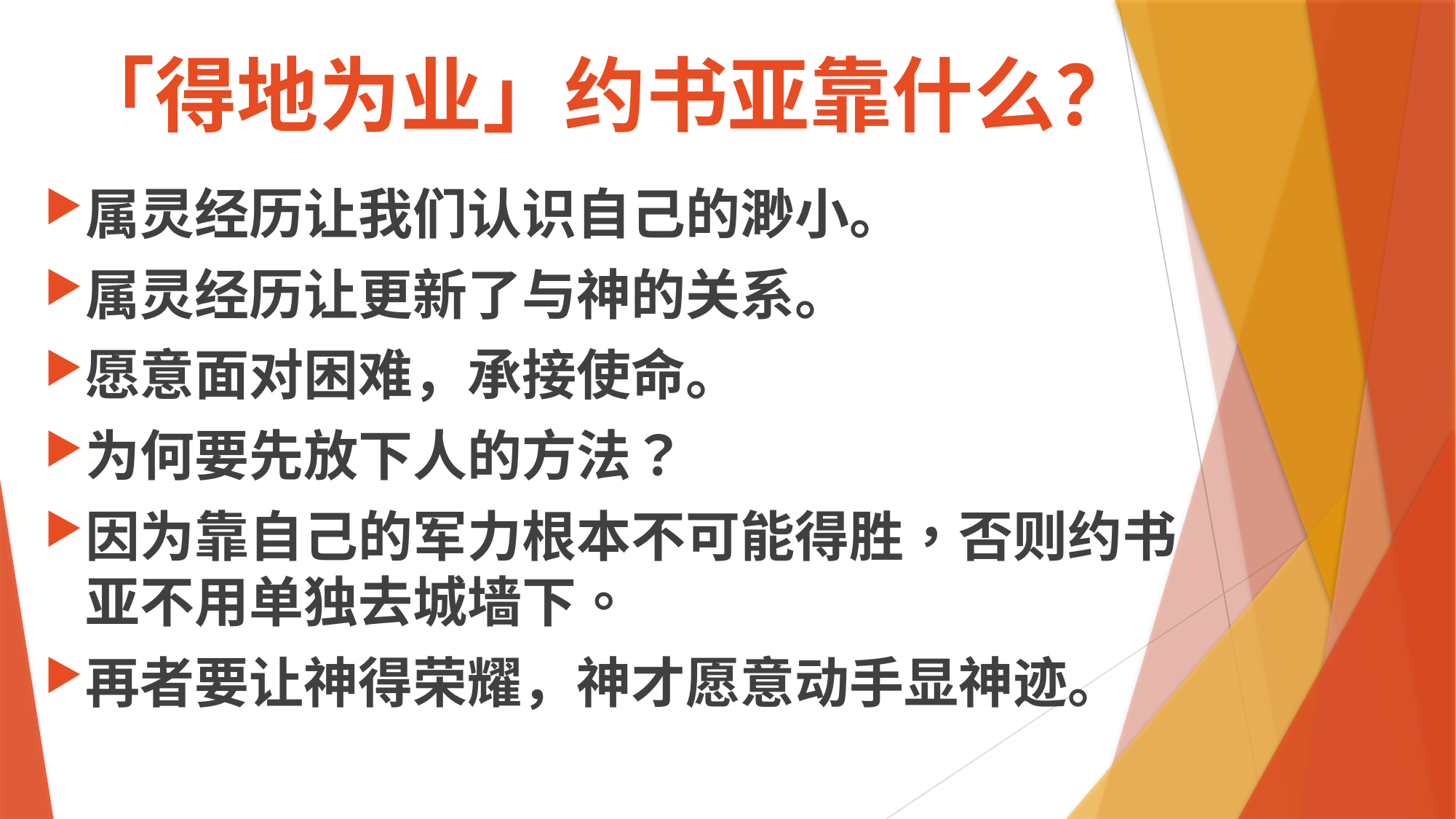

# 「得地为业」约书亚靠什么？
属灵经历让我们认识自己的渺小。
属灵经历让更新了与神的关系。
愿意面对困难，承接使命。
为何要先放下人的方法？
因为靠自己的军力根本不可能得胜，否则约书亚不用单独去城墙下。
再者要让神得荣耀，神才愿意动手显神迹。